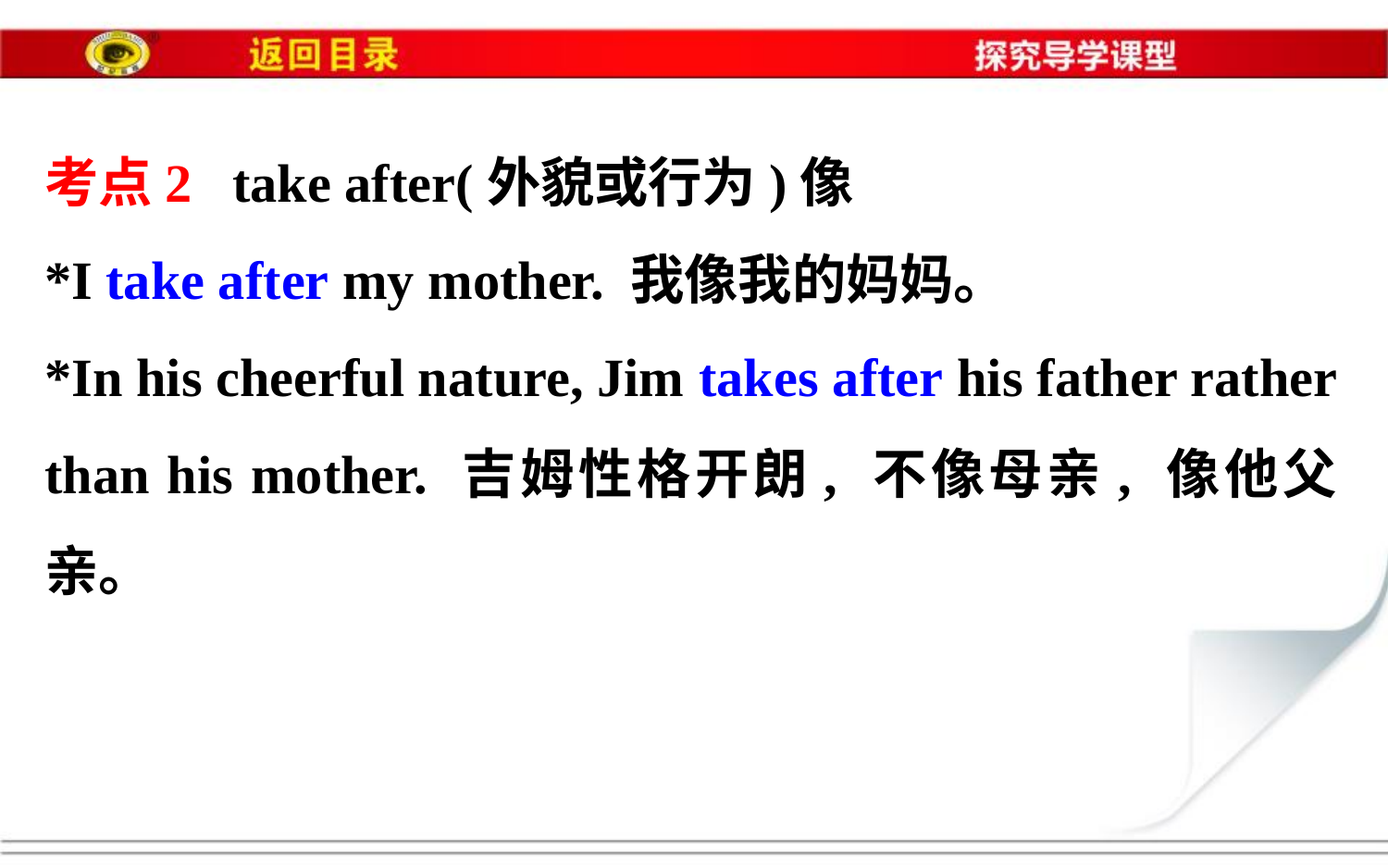

考点2   take after(外貌或行为)像
*I take after my mother. 我像我的妈妈。
*In his cheerful nature, Jim takes after his father rather than his mother. 吉姆性格开朗, 不像母亲, 像他父亲。